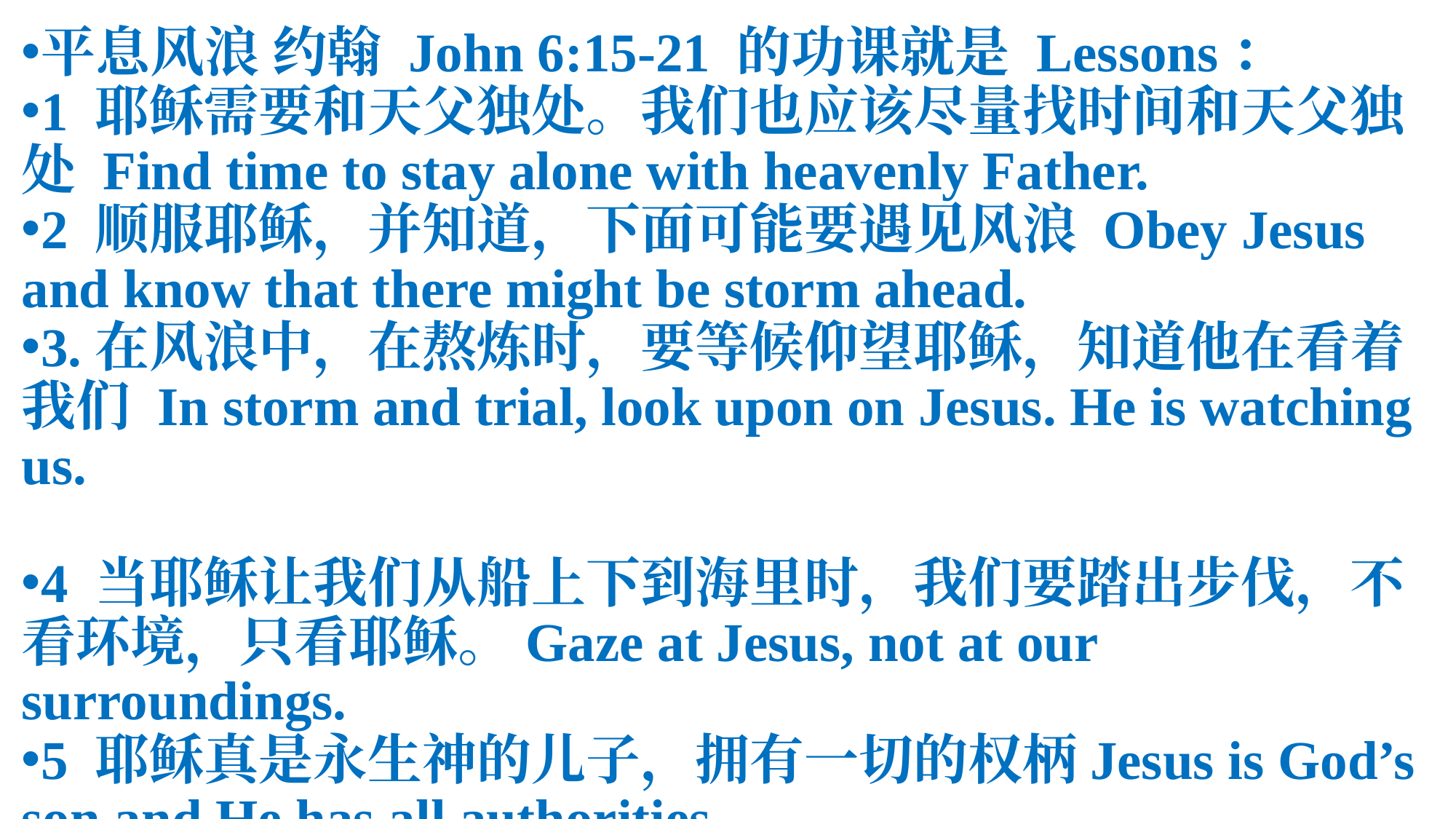

平息风浪 约翰 John 6:15-21 的功课就是 Lessons：
1 耶稣需要和天父独处。我们也应该尽量找时间和天父独处 Find time to stay alone with heavenly Father.
2 顺服耶稣，并知道，下面可能要遇见风浪 Obey Jesus and know that there might be storm ahead.
3.在风浪中，在熬炼时，要等候仰望耶稣，知道他在看着我们 In storm and trial, look upon on Jesus. He is watching us.

4 当耶稣让我们从船上下到海里时，我们要踏出步伐，不看环境，只看耶稣。Gaze at Jesus, not at our surroundings.
5 耶稣真是永生神的儿子，拥有一切的权柄Jesus is God’s son and He has all authorities.